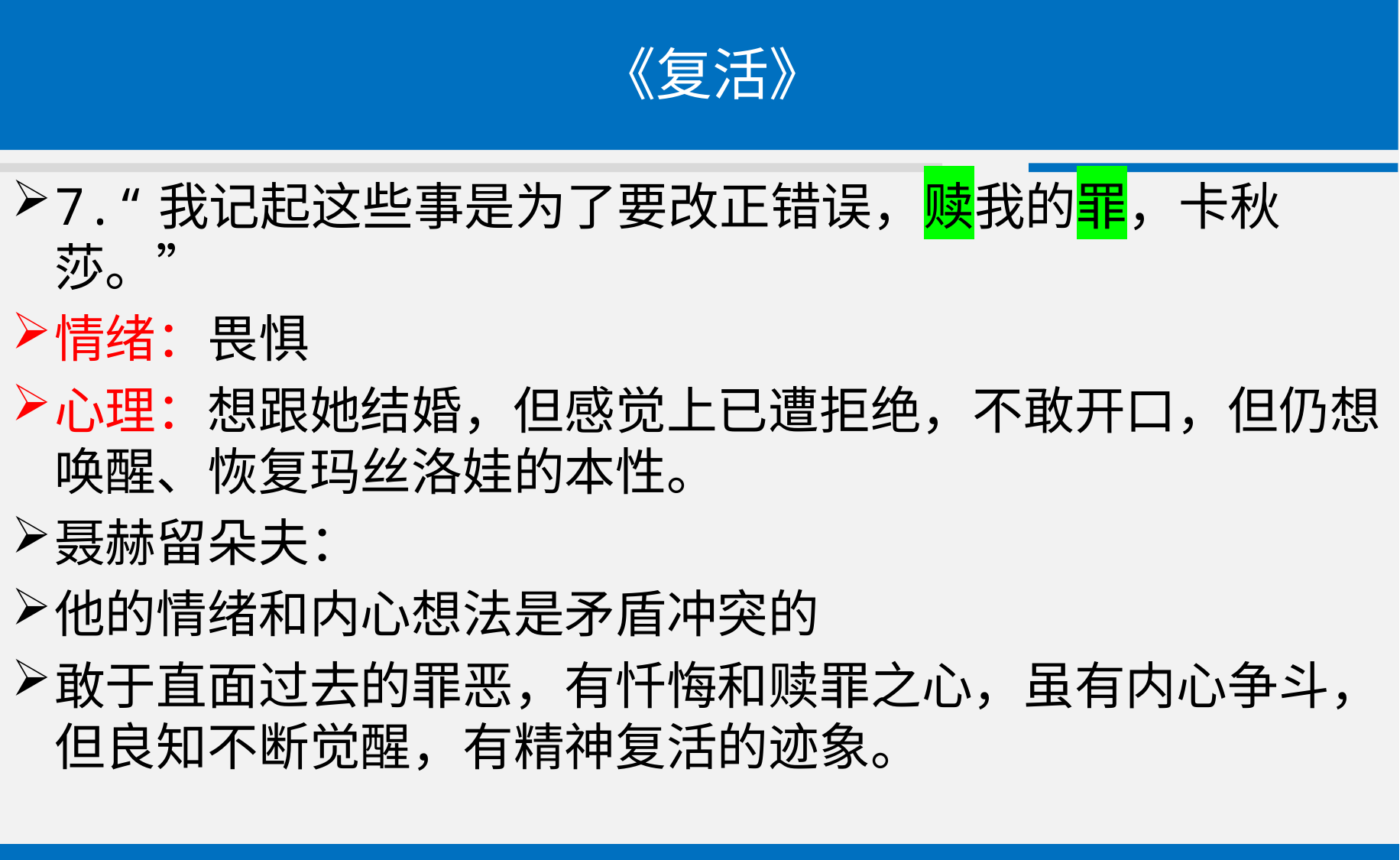

# 《复活》
7.“我记起这些事是为了要改正错误，赎我的罪，卡秋莎。”
情绪：畏惧
心理：想跟她结婚，但感觉上已遭拒绝，不敢开口，但仍想唤醒、恢复玛丝洛娃的本性。
聂赫留朵夫：
他的情绪和内心想法是矛盾冲突的
敢于直面过去的罪恶，有忏悔和赎罪之心，虽有内心争斗，但良知不断觉醒，有精神复活的迹象。